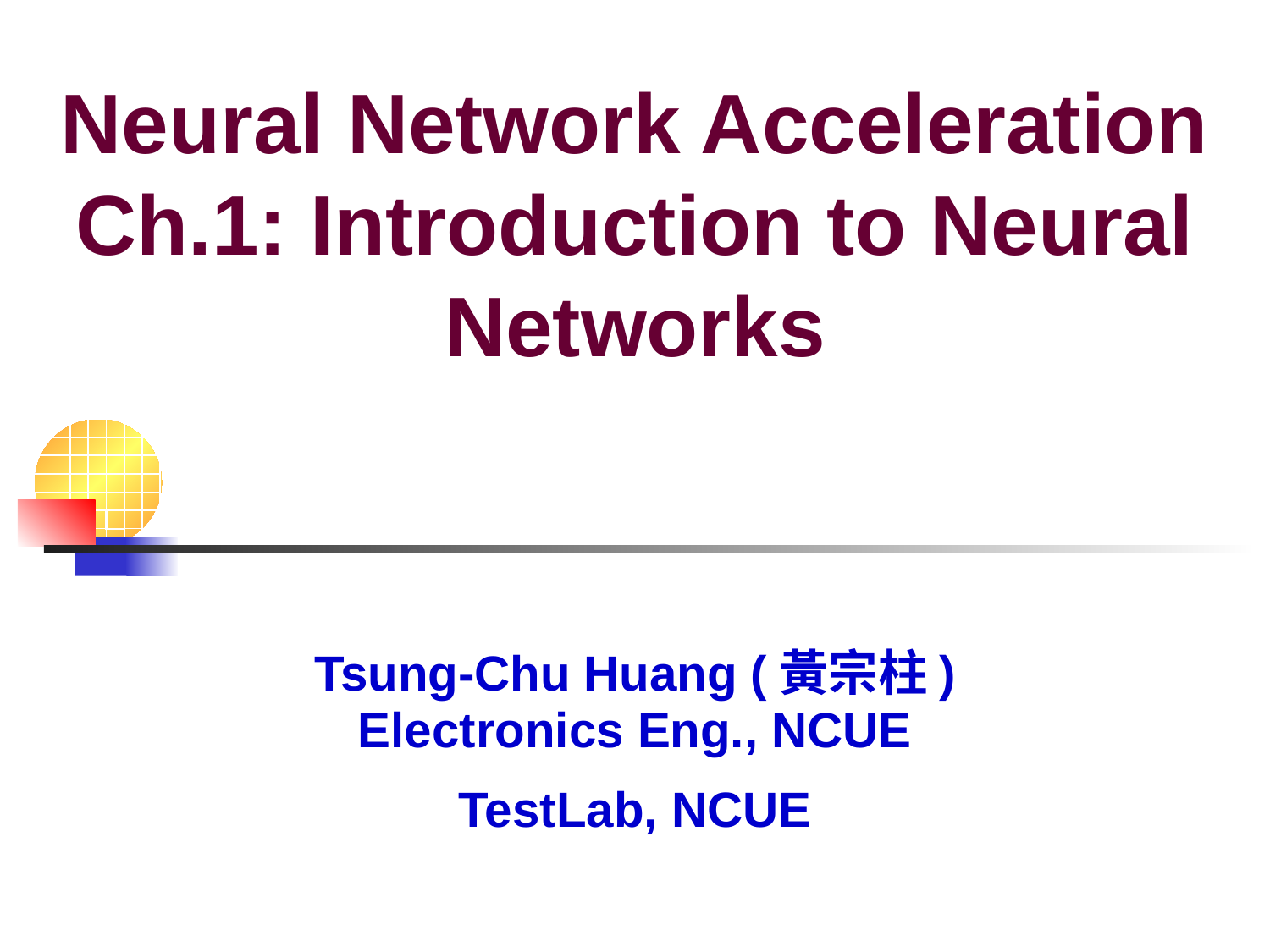

# Neural Network Acceleration Ch.1: Introduction to Neural Networks

Tsung-Chu Huang (黃宗柱)
Electronics Eng., NCUE
TestLab, NCUE